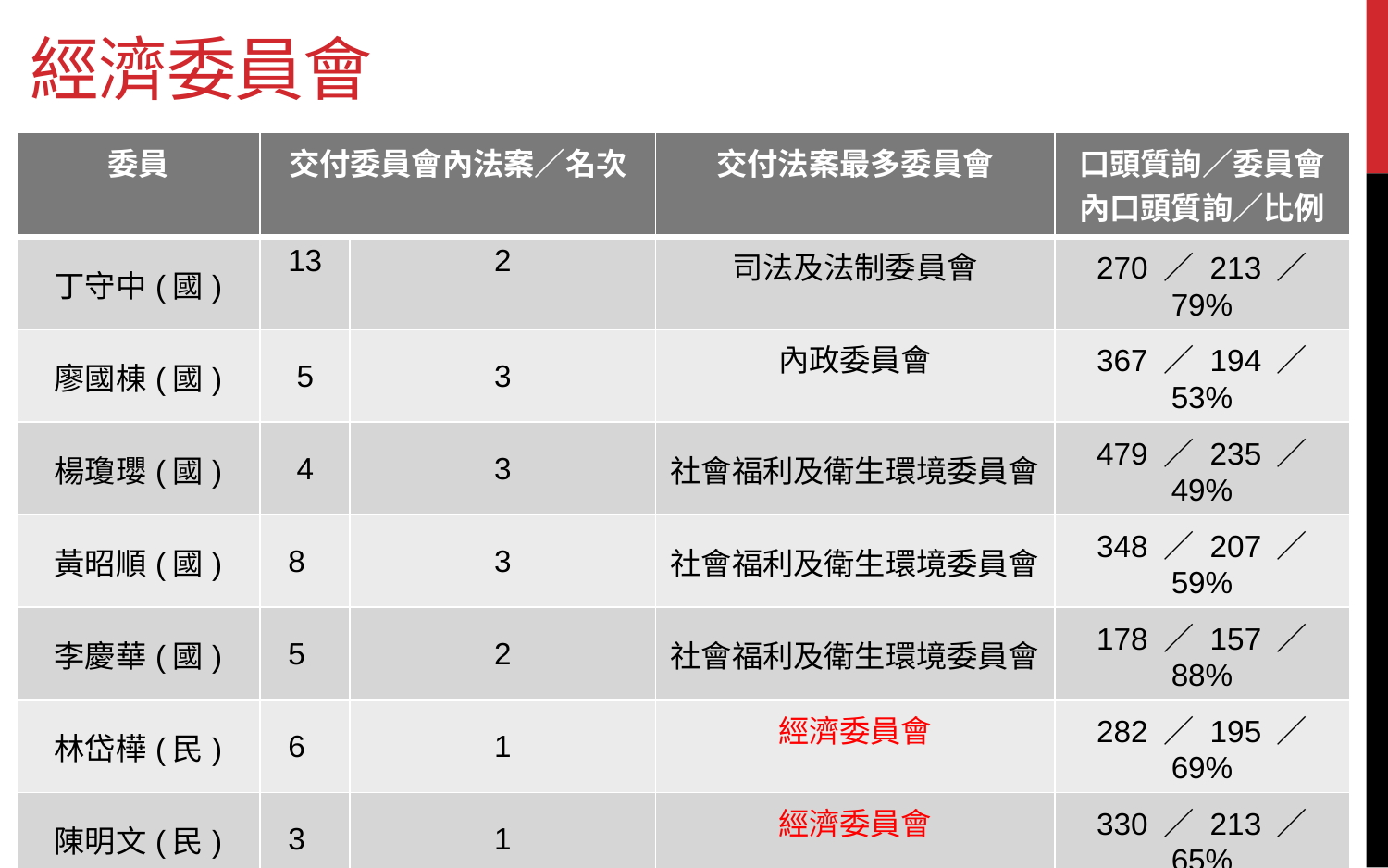

# 經濟委員會
| 委員 | 交付委員會內法案／名次 |  | 交付法案最多委員會 | 口頭質詢／委員會內口頭質詢／比例 |
| --- | --- | --- | --- | --- |
| 丁守中(國) | 13 | 2 | 司法及法制委員會 | 270 ／ 213 ／ 79% |
| 廖國棟(國) | 5 | 3 | 內政委員會 | 367 ／ 194 ／ 53% |
| 楊瓊瓔(國) | 4 | 3 | 社會福利及衛生環境委員會 | 479 ／ 235 ／ 49% |
| 黃昭順(國) | 8 | 3 | 社會福利及衛生環境委員會 | 348 ／ 207 ／ 59% |
| 李慶華(國) | 5 | 2 | 社會福利及衛生環境委員會 | 178 ／ 157 ／ 88% |
| 林岱樺(民) | 6 | 1 | 經濟委員會 | 282 ／ 195 ／ 69% |
| 陳明文(民) | 3 | 1 | 經濟委員會 | 330 ／ 213 ／ 65% |
| 黃偉哲(民) | 8 | 4 | 司法及法制委員會 | 742 ／ 261 ／ 35% |
| 蘇震清(民) | 9 | 1 | 經濟委員會 | 236 ／ 209 ／ 89% |